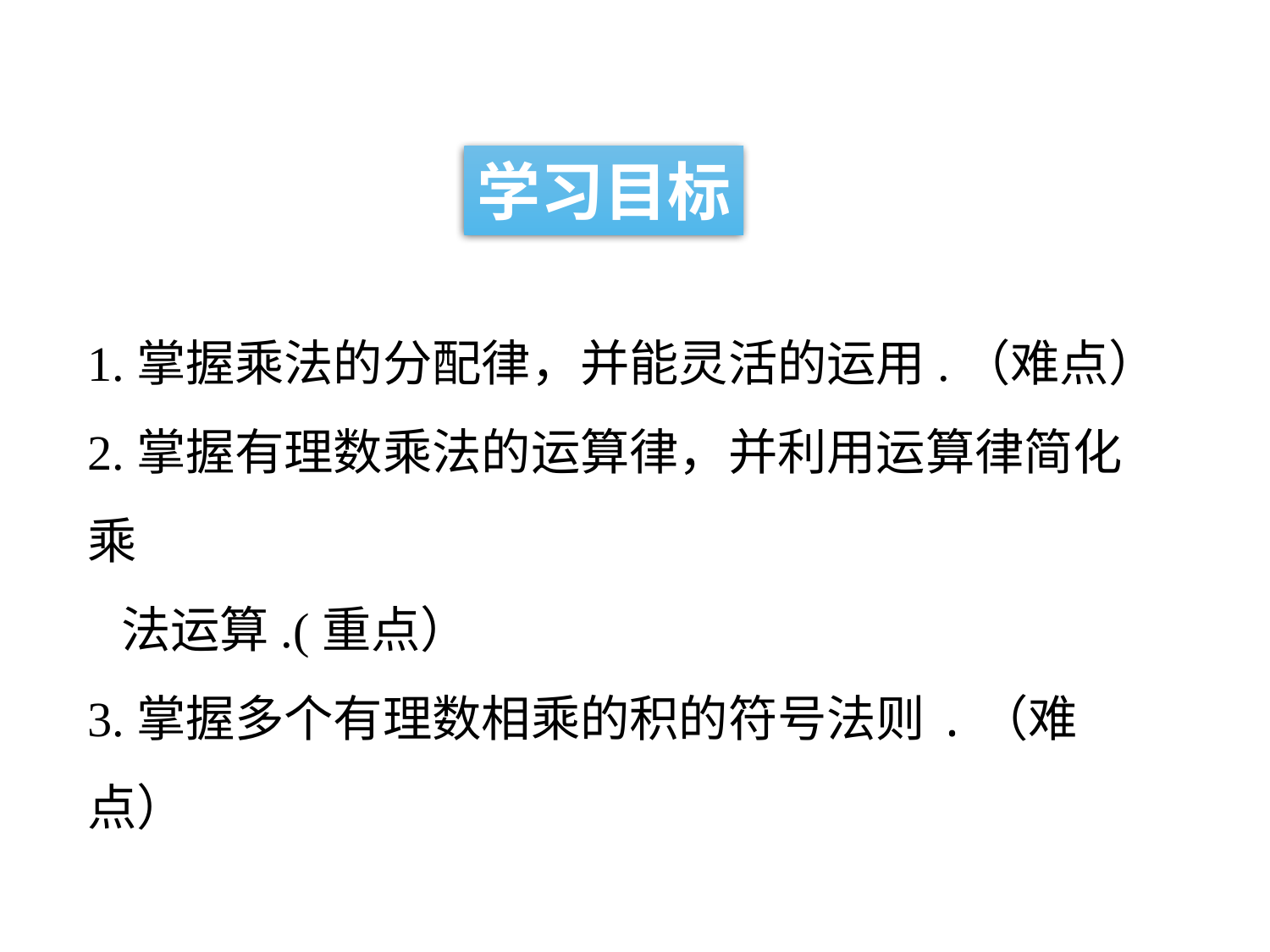

学习目标
1.掌握乘法的分配律，并能灵活的运用.（难点）
2.掌握有理数乘法的运算律，并利用运算律简化乘
  法运算.(重点）
3.掌握多个有理数相乘的积的符号法则.（难点）